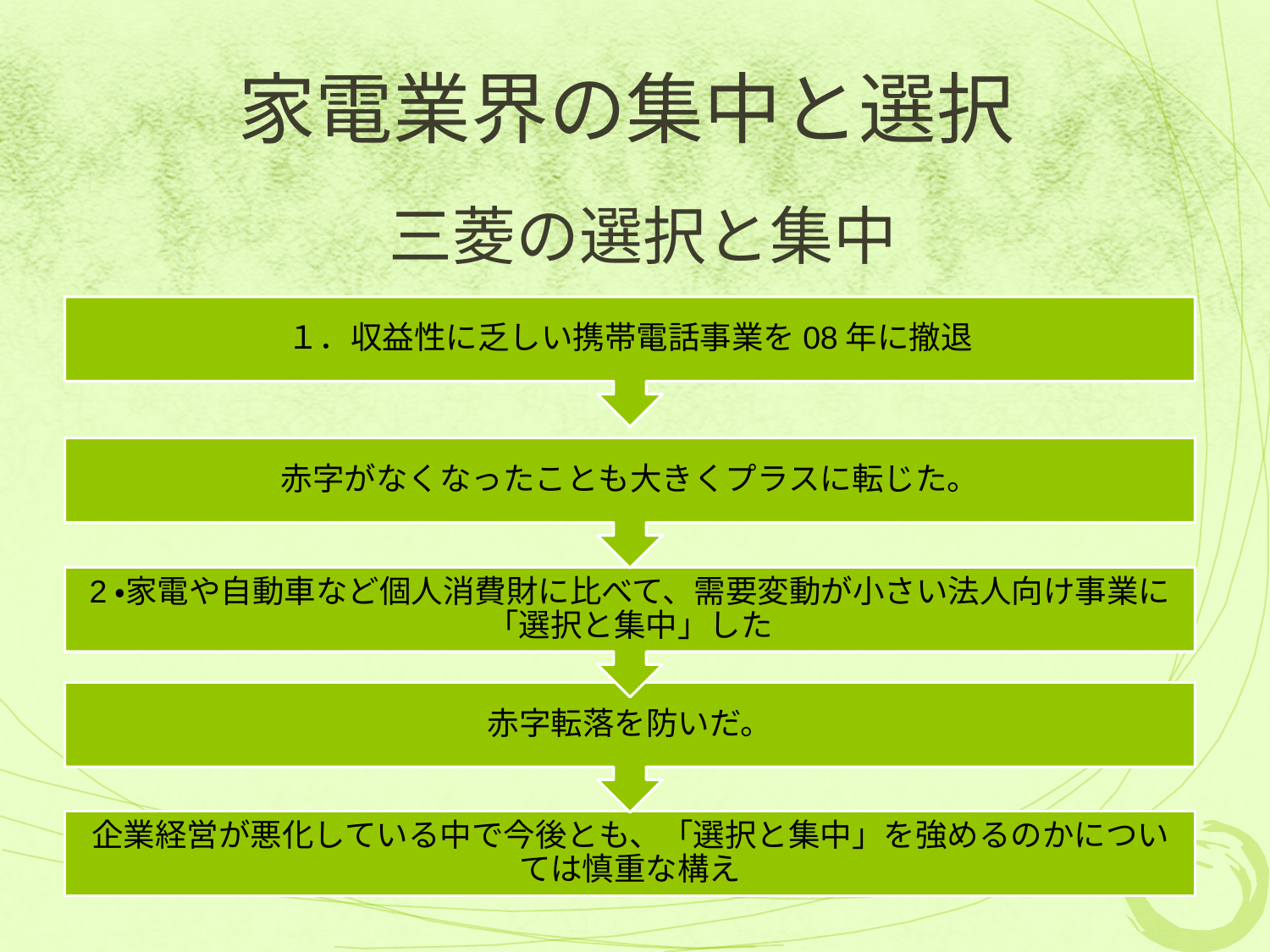

# 家電業界の集中と選択

三菱の選択と集中

企業経営が悪化している中で今後とも、「選択と集中」を強めるのかについては慎重な構え
赤字転落を防いだ。
１．収益性に乏しい携帯電話事業を08年に撤退
2・家電や自動車など個人消費財に比べて、需要変動が小さい法人向け事業に「選択と集中」した
赤字がなくなったことも大きくプラスに転じた。